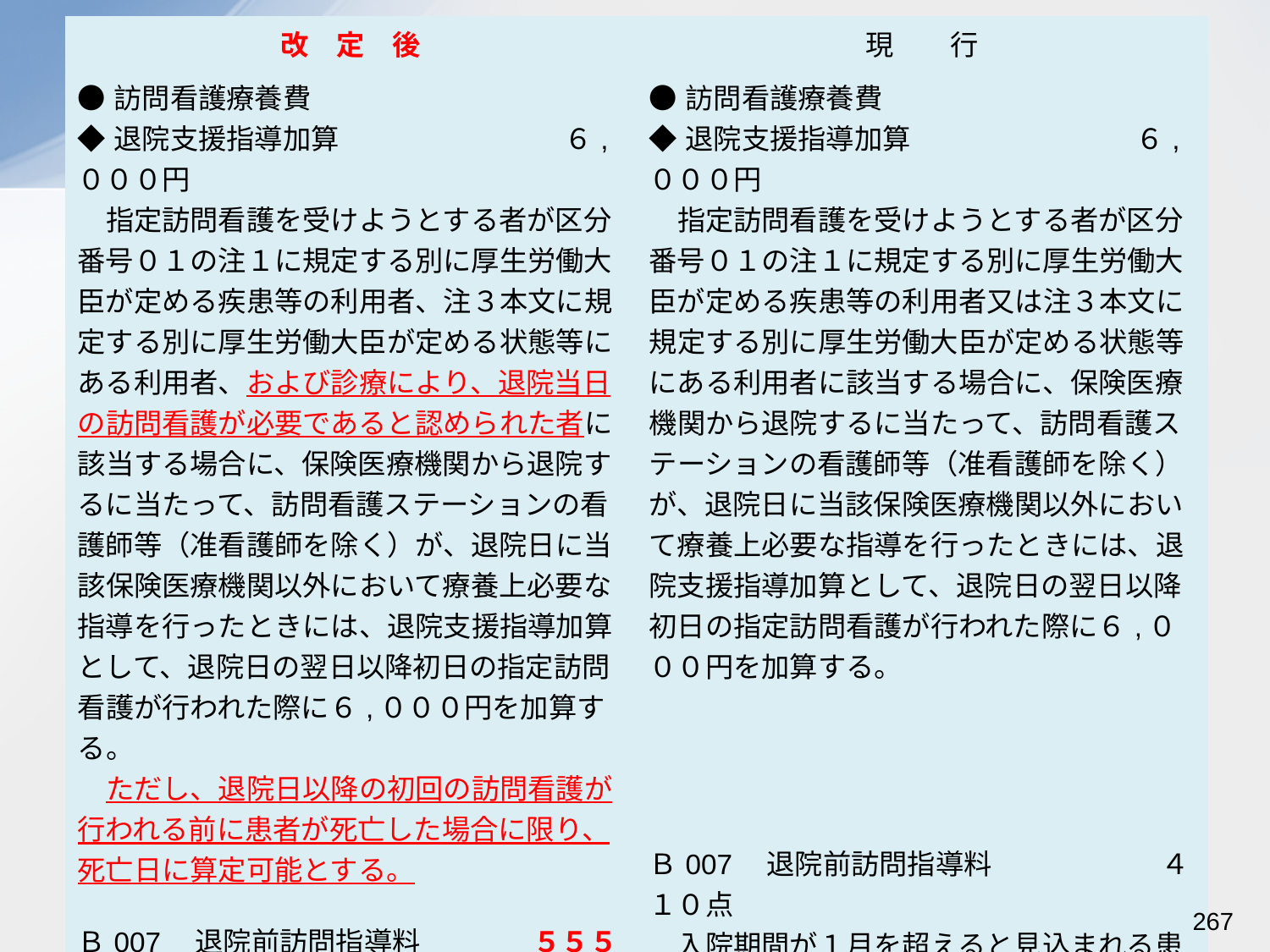

| 改　定　後 | 現　　行 |
| --- | --- |
| ●訪問看護療養費 ◆退院支援指導加算　　　　　　　　６,０００円 　指定訪問看護を受けようとする者が区分番号０１の注１に規定する別に厚生労働大臣が定める疾患等の利用者、注３本文に規定する別に厚生労働大臣が定める状態等にある利用者、および診療により、退院当日の訪問看護が必要であると認められた者に該当する場合に、保険医療機関から退院するに当たって、訪問看護ステーションの看護師等（准看護師を除く）が、退院日に当該保険医療機関以外において療養上必要な指導を行ったときには、退院支援指導加算として、退院日の翌日以降初日の指定訪問看護が行われた際に６,０００円を加算する。 　ただし、退院日以降の初回の訪問看護が行われる前に患者が死亡した場合に限り、死亡日に算定可能とする。 Ｂ007　退院前訪問指導料　　　　５５５点（改） 　入院期間が１月を超えると見込まれる患者の円滑な退院を支援するため患家を訪問し，当該患者又はその家族等に対して，退院後の療養上の指導を行った場合に算定する。 　退院当日の訪問指導についても算定可能とする。 | ●訪問看護療養費 ◆退院支援指導加算　　　　　　　　６,０００円 　指定訪問看護を受けようとする者が区分番号０１の注１に規定する別に厚生労働大臣が定める疾患等の利用者又は注３本文に規定する別に厚生労働大臣が定める状態等にある利用者に該当する場合に、保険医療機関から退院するに当たって、訪問看護ステーションの看護師等（准看護師を除く）が、退院日に当該保険医療機関以外において療養上必要な指導を行ったときには、退院支援指導加算として、退院日の翌日以降初日の指定訪問看護が行われた際に６,０００円を加算する。 Ｂ007　退院前訪問指導料　　　　　　４１０点 　入院期間が１月を超えると見込まれる患者の退院に先立って患家を訪問し，当該患者又はその家族等に対して，退院後の療養上の指導を行った場合に算定する。 |
267